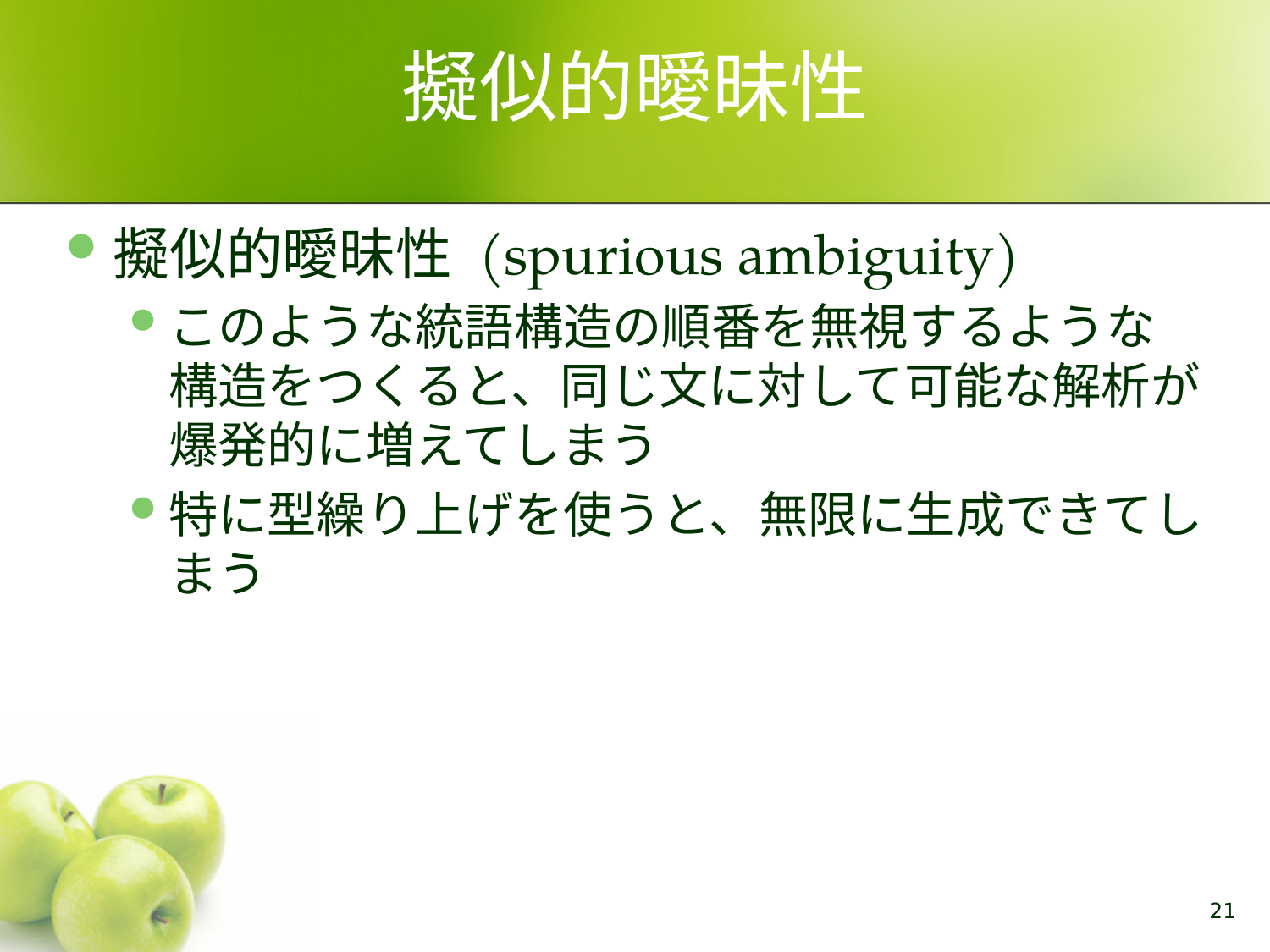

# 擬似的曖昧性
擬似的曖昧性 (spurious ambiguity)
このような統語構造の順番を無視するような構造をつくると、同じ文に対して可能な解析が爆発的に増えてしまう
特に型繰り上げを使うと、無限に生成できてしまう
21